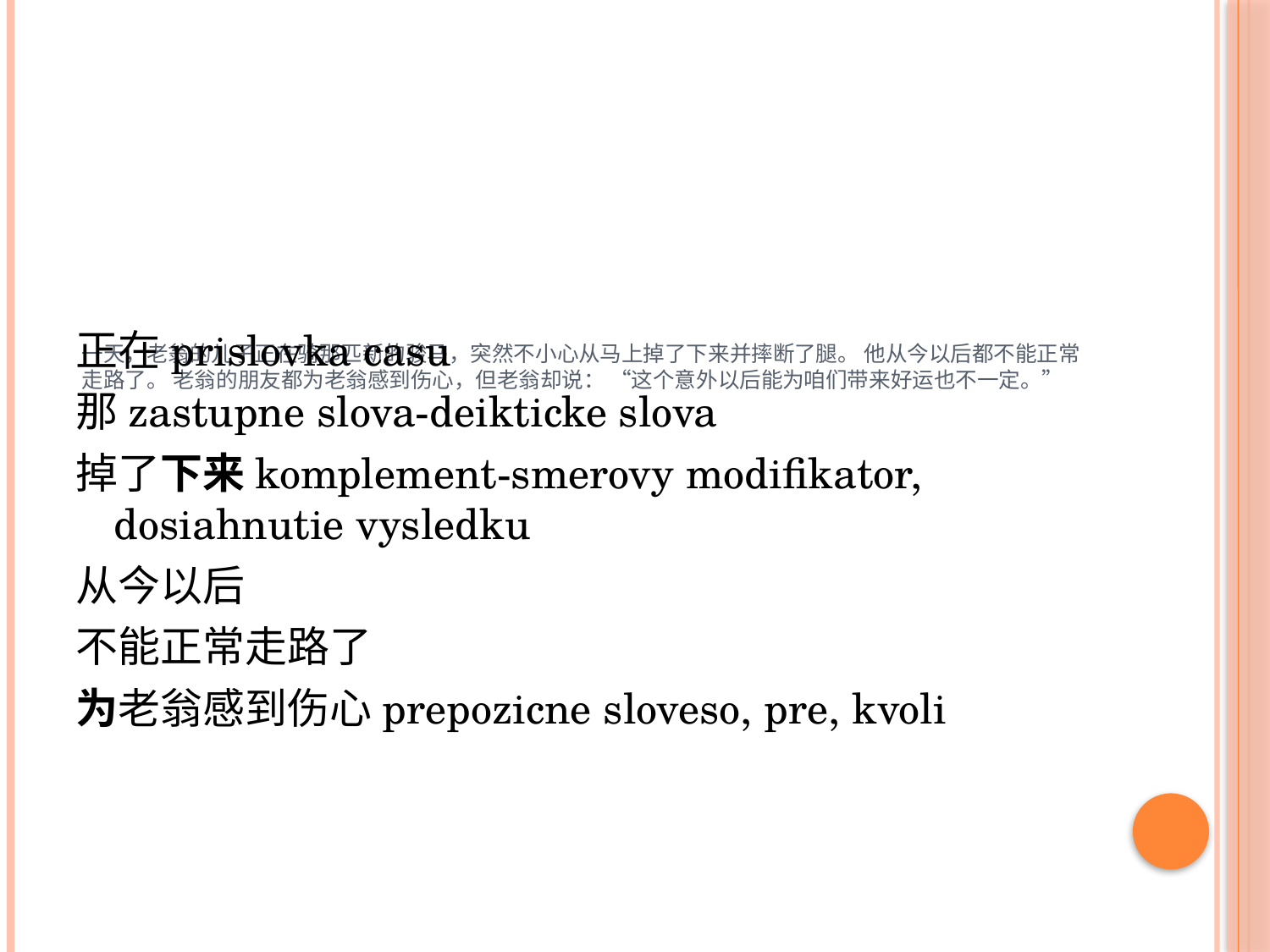

正在prislovka casu
那zastupne slova-deikticke slova
掉了下来komplement-smerovy modifikator, dosiahnutie vysledku
从今以后
不能正常走路了
为老翁感到伤心prepozicne sloveso, pre, kvoli
# 一天，老翁的儿子正在骑那匹新的骏马，突然不小心从马上掉了下来并摔断了腿。 他从今以后都不能正常走路了。 老翁的朋友都为老翁感到伤心，但老翁却说： “这个意外以后能为咱们带来好运也不一定。”